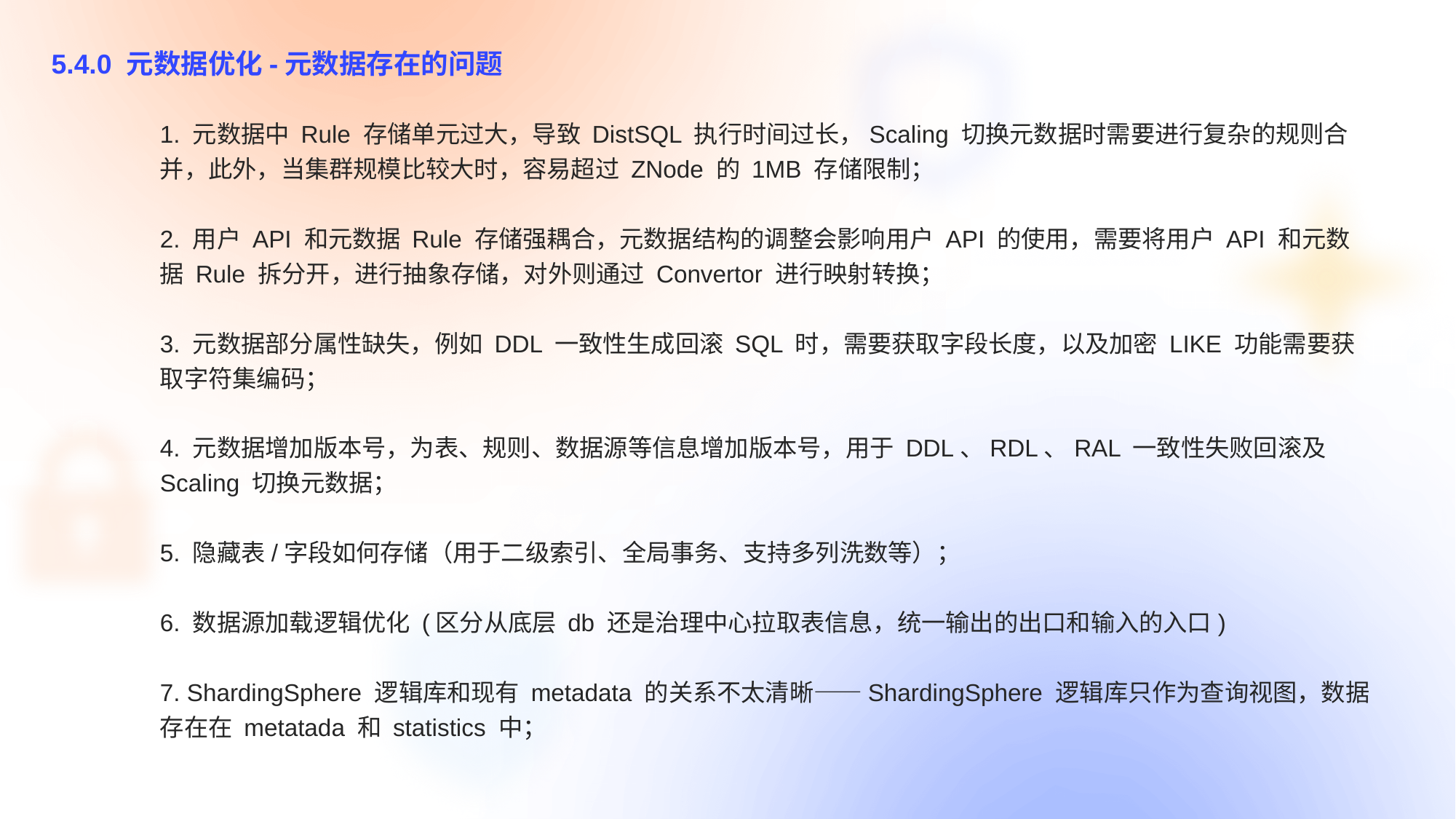

e7d195523061f1c0c2b73831c94a3edc981f60e396d3e182073EE1468018468A7F192AE5E5CD515B6C3125F8AF6E4EE646174E8CF0B46FD19828DCE8CDA3B3A044A74F0E769C5FA8CB87AB6FC303C8BA3785FAC64AF5424764E128FECAE4CC727650C04623638EBB0E38E204334561D5C6A1F0CAD760F6FBB7D9E209A4CCD06739B0CBDF42479AA5F56606813F7B2771
5.4.0 元数据优化-元数据存在的问题
1. 元数据中 Rule 存储单元过大，导致 DistSQL 执行时间过长，Scaling 切换元数据时需要进行复杂的规则合并，此外，当集群规模比较大时，容易超过 ZNode 的 1MB 存储限制；

2. 用户 API 和元数据 Rule 存储强耦合，元数据结构的调整会影响用户 API 的使用，需要将用户 API 和元数据 Rule 拆分开，进行抽象存储，对外则通过 Convertor 进行映射转换；

3. 元数据部分属性缺失，例如 DDL 一致性生成回滚 SQL 时，需要获取字段长度，以及加密 LIKE 功能需要获取字符集编码；

4. 元数据增加版本号，为表、规则、数据源等信息增加版本号，用于 DDL、RDL、RAL 一致性失败回滚及 Scaling 切换元数据；

5. 隐藏表/字段如何存储（用于二级索引、全局事务、支持多列洗数等）；

6. 数据源加载逻辑优化 (区分从底层 db 还是治理中心拉取表信息，统一输出的出口和输入的入口)

7. ShardingSphere 逻辑库和现有 metadata 的关系不太清晰——ShardingSphere 逻辑库只作为查询视图，数据存在在 metatada 和 statistics 中；